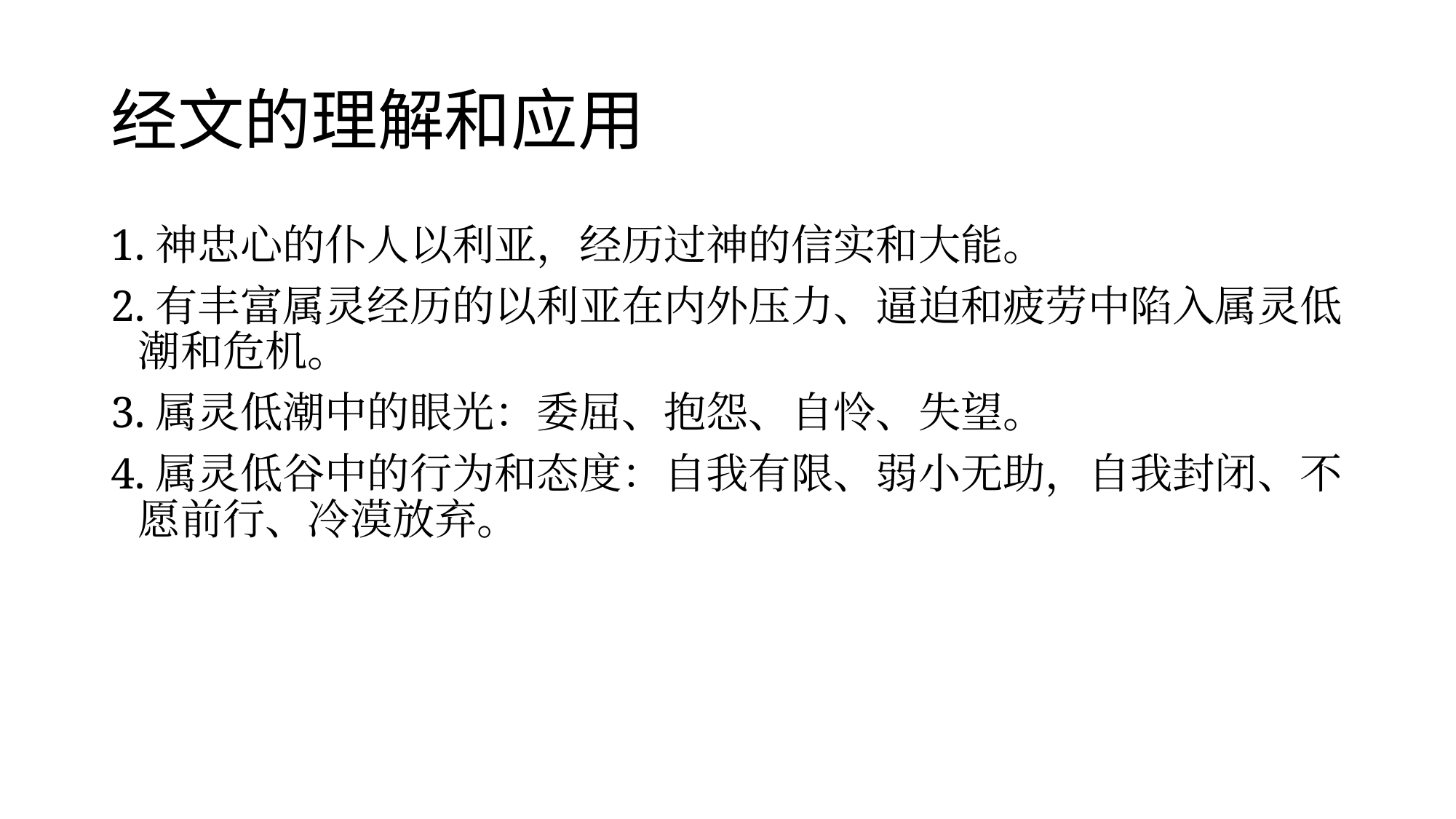

# 经文的理解和应用
1.神忠心的仆人以利亚，经历过神的信实和大能。
2.有丰富属灵经历的以利亚在内外压力、逼迫和疲劳中陷入属灵低潮和危机。
3.属灵低潮中的眼光：委屈、抱怨、自怜、失望。
4.属灵低谷中的行为和态度：自我有限、弱小无助，自我封闭、不愿前行、冷漠放弃。